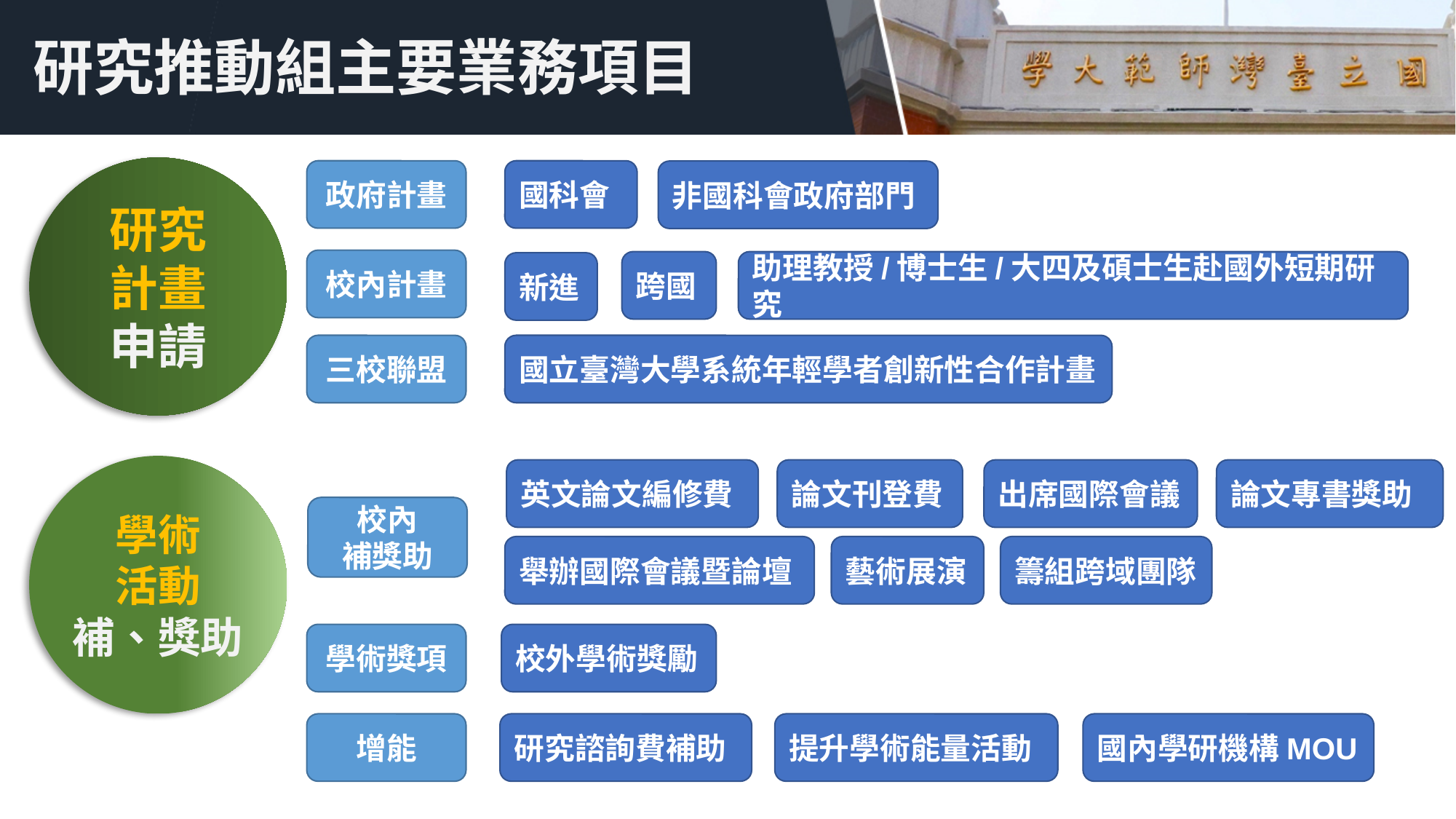

# 研究推動組主要業務項目
研究
計畫
申請
政府計畫
國科會
非國科會政府部門
校內計畫
跨國
助理教授/博士生/大四及碩士生赴國外短期研究
新進
國立臺灣大學系統年輕學者創新性合作計畫
三校聯盟
學術
活動
補、獎助
出席國際會議
英文論文編修費
論文刊登費
論文專書獎助
校內
補獎助
藝術展演
舉辦國際會議暨論壇
籌組跨域團隊
學術獎項
校外學術獎勵
研究諮詢費補助
增能
提升學術能量活動
國內學研機構MOU